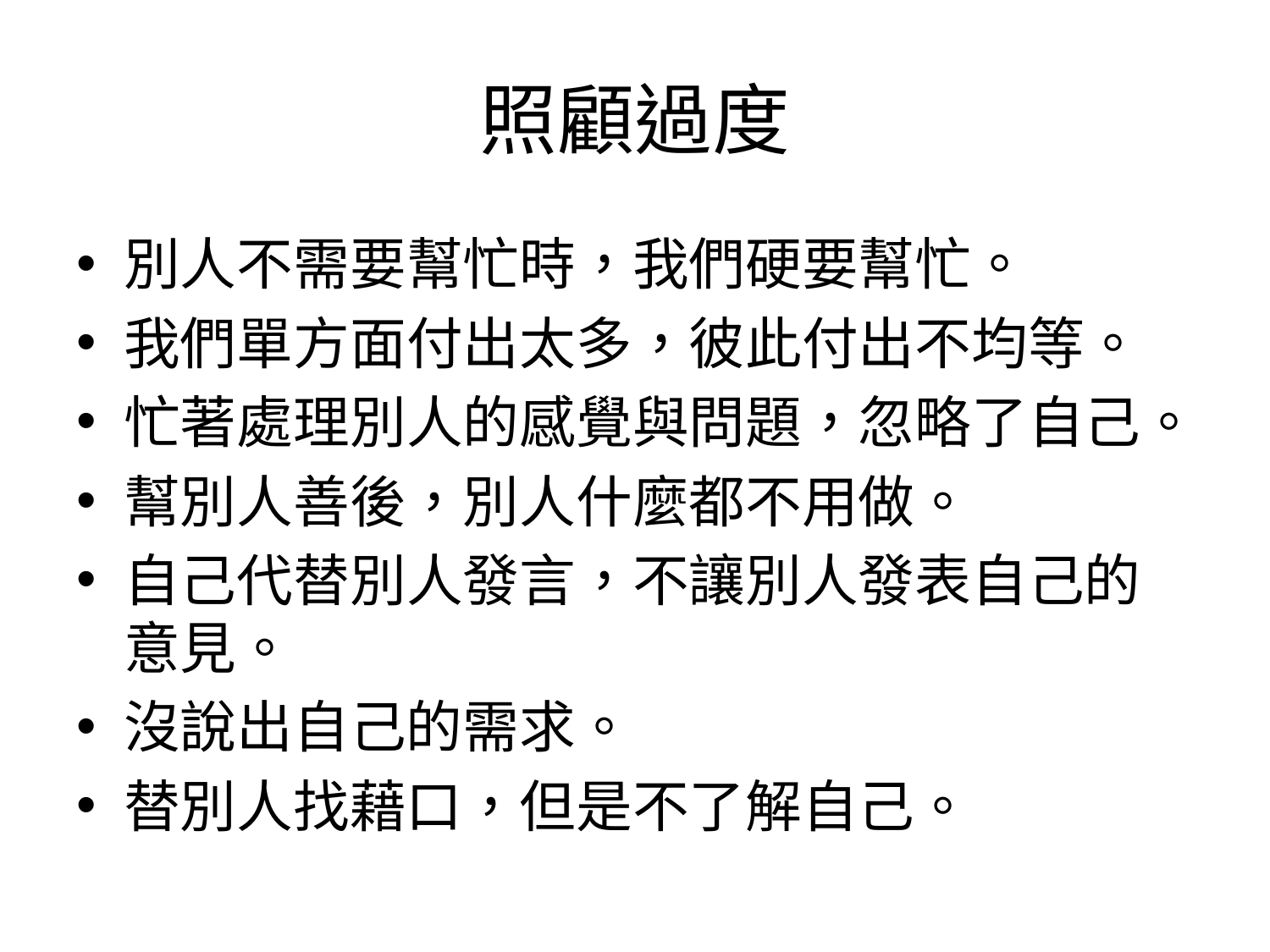

# 照顧過度
別人不需要幫忙時，我們硬要幫忙。
我們單方面付出太多，彼此付出不均等。
忙著處理別人的感覺與問題，忽略了自己。
幫別人善後，別人什麼都不用做。
自己代替別人發言，不讓別人發表自己的意見。
沒說出自己的需求。
替別人找藉口，但是不了解自己。